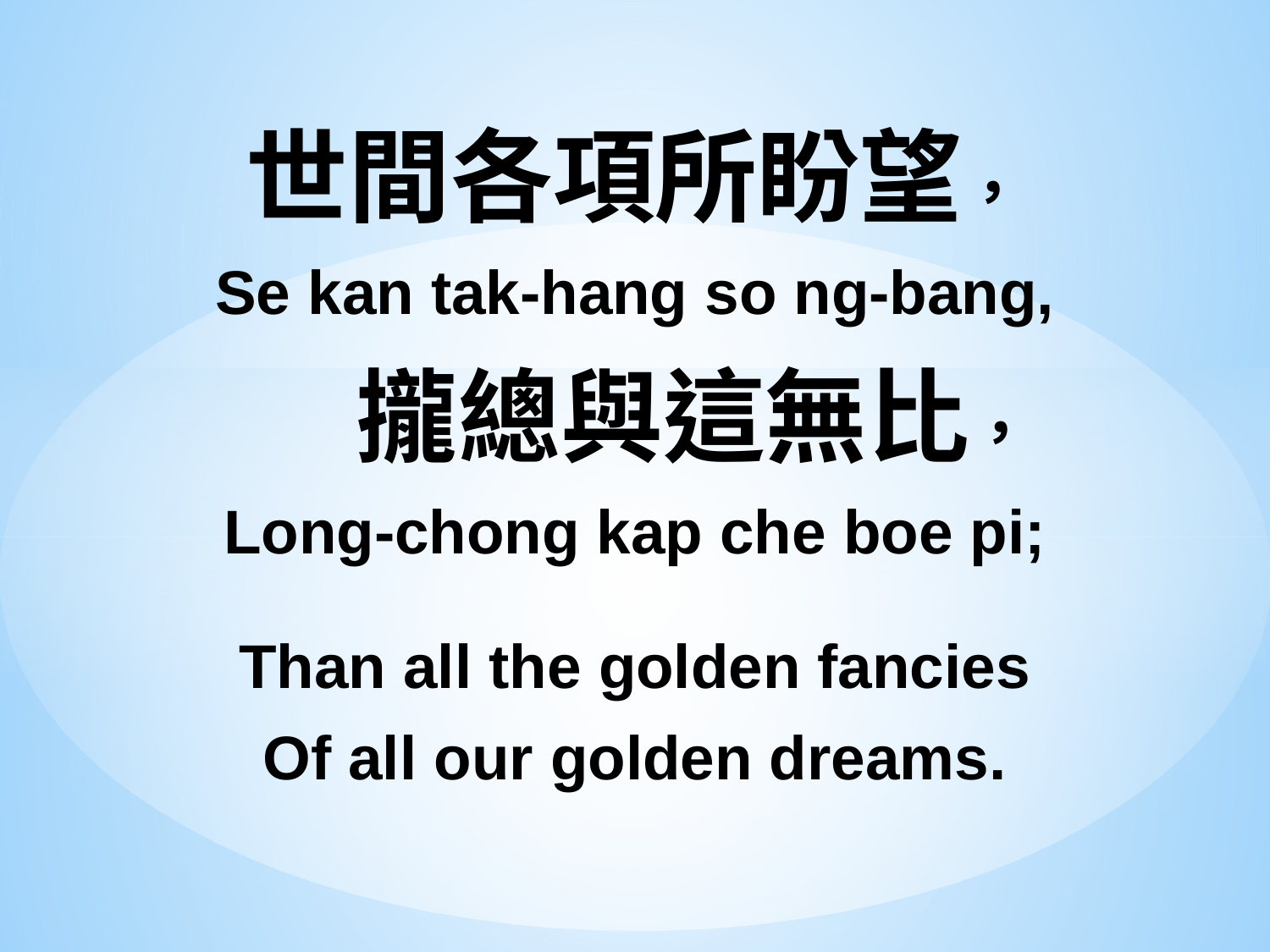

世間各項所盼望，
Se kan tak-hang so ng-bang,
    攏總與這無比，
Long-chong kap che boe pi;

Than all the golden fancies
Of all our golden dreams.